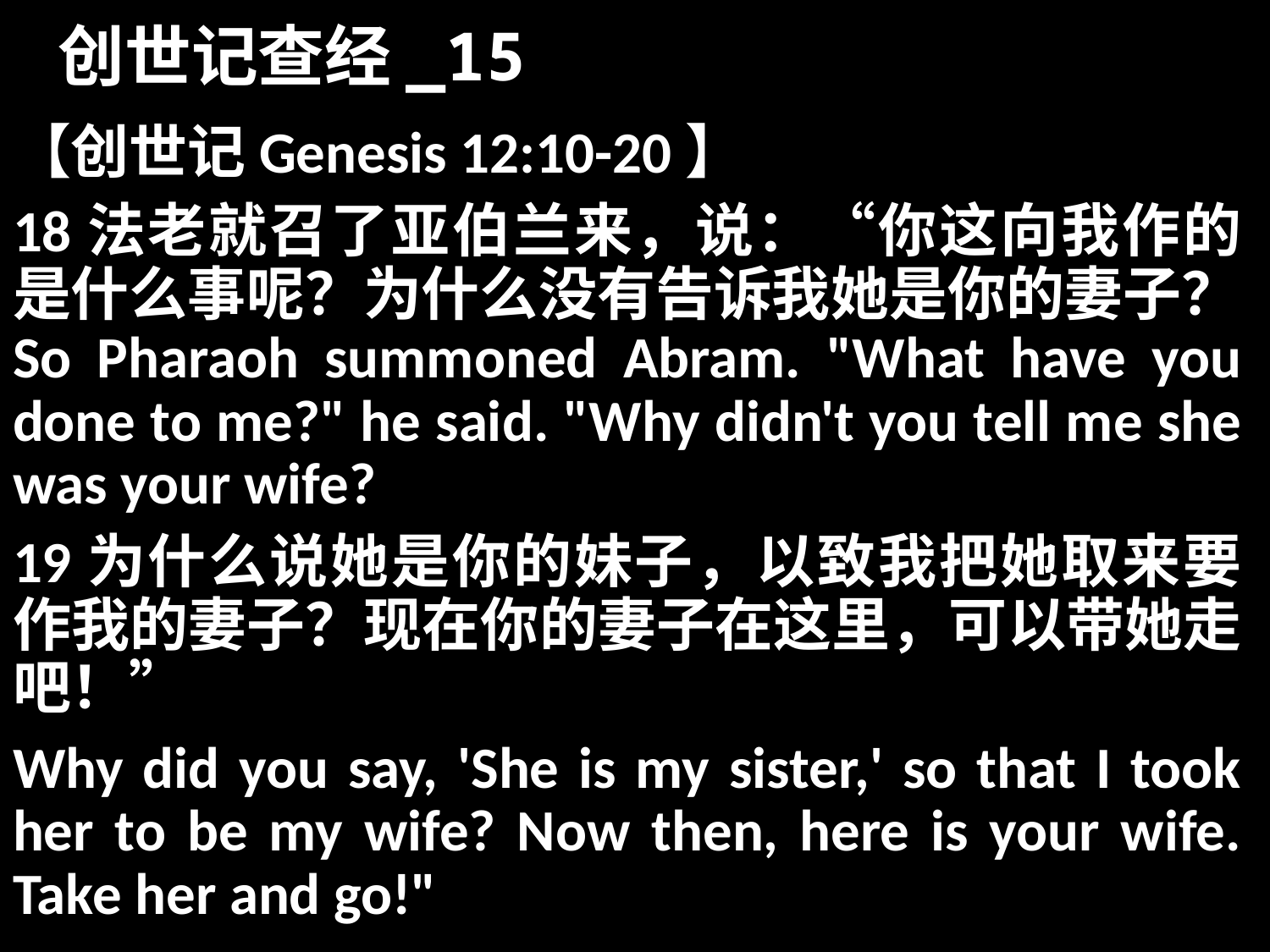

# 创世记查经_15
【创世记Genesis 12:10-20】
18法老就召了亚伯兰来，说：“你这向我作的是什么事呢？为什么没有告诉我她是你的妻子？So Pharaoh summoned Abram. "What have you done to me?" he said. "Why didn't you tell me she was your wife?
19为什么说她是你的妹子，以致我把她取来要作我的妻子？现在你的妻子在这里，可以带她走吧！”
Why did you say, 'She is my sister,' so that I took her to be my wife? Now then, here is your wife. Take her and go!"